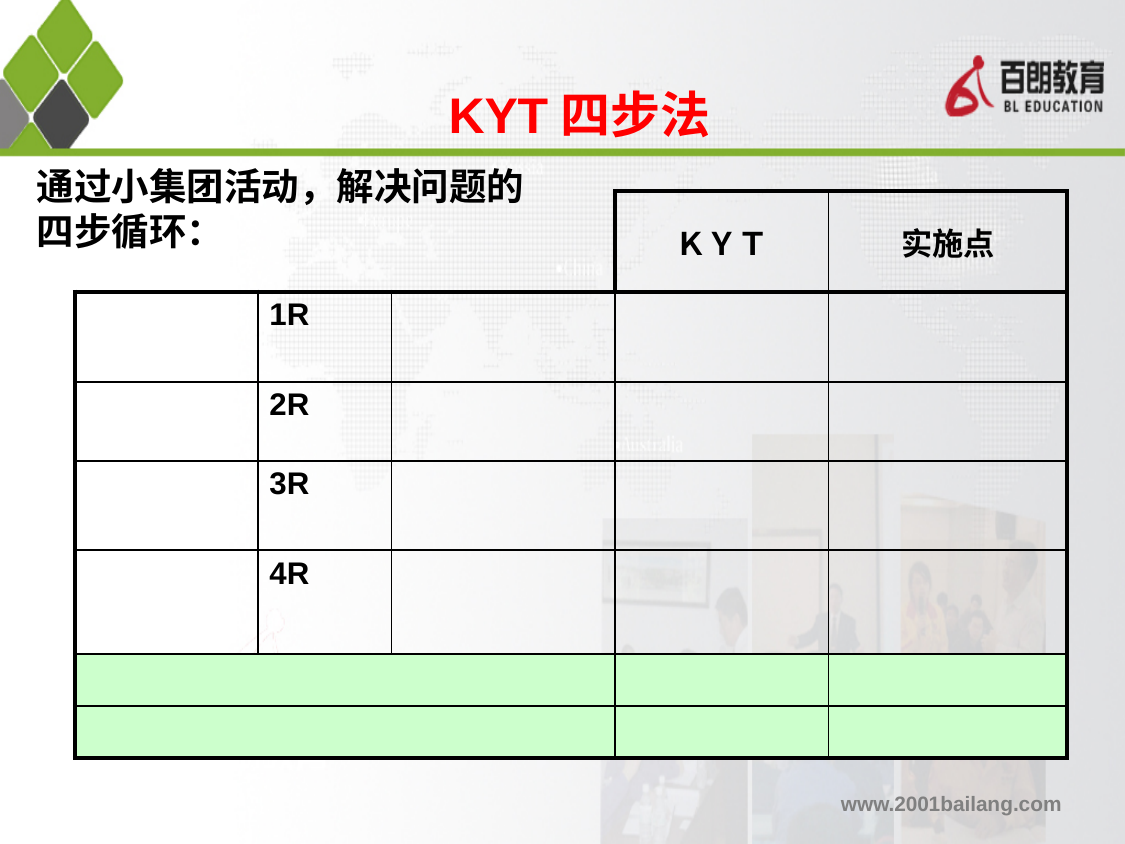

KYT四步法
通过小集团活动，解决问题的四步循环：
|  |  |  | ＫＹＴ | 实施点 |
| --- | --- | --- | --- | --- |
|  | 1R |  |  |  |
|  | 2R |  |  |  |
|  | 3R |  |  |  |
|  | 4R |  |  |  |
|  |  |  |  |  |
|  |  |  |  |  |